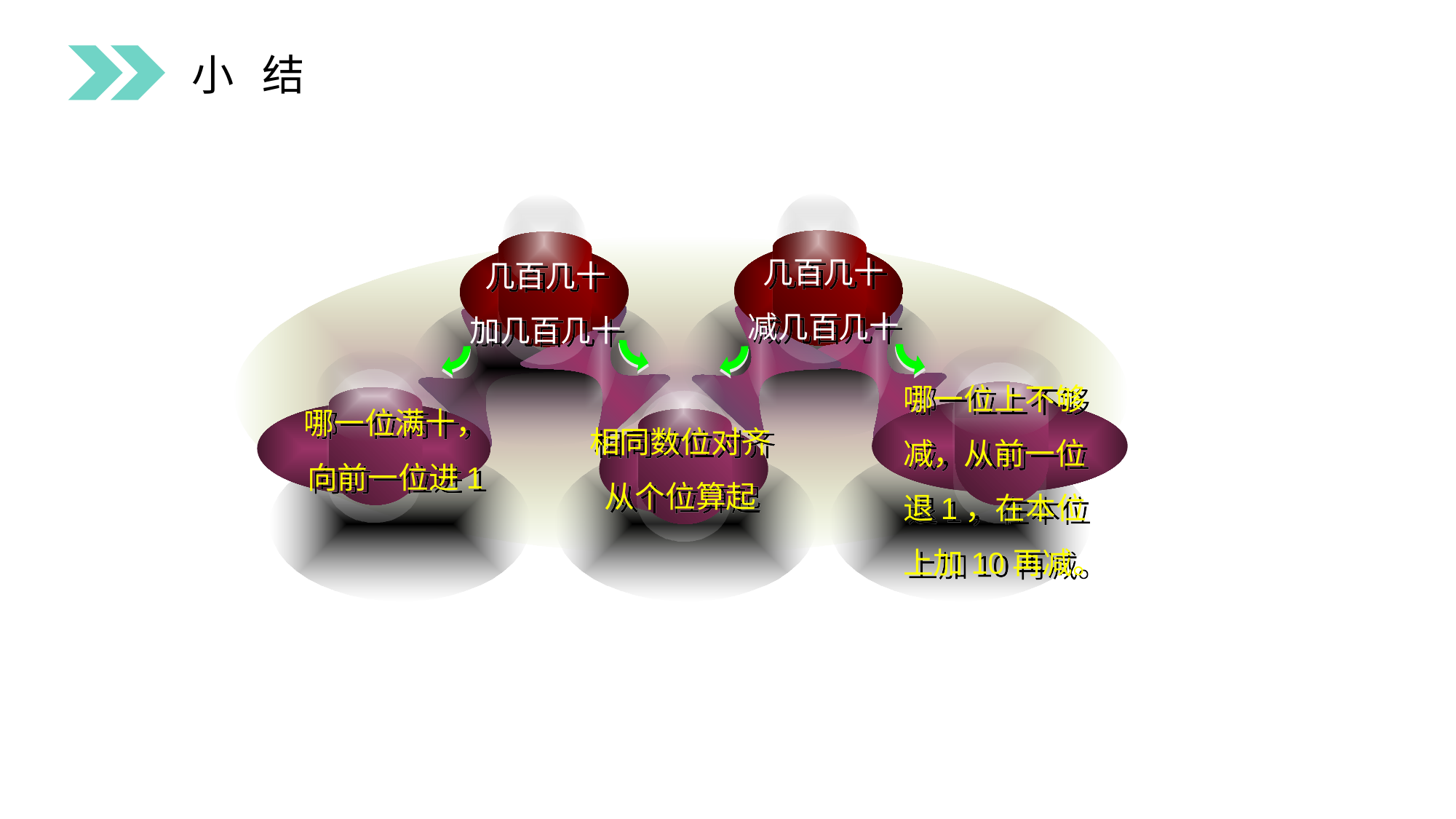

小   结

几百几十
减几百几十

几百几十
加几百几十

哪一位上不够
减，从前一位
退1，在本位
上加10再减。

哪一位满十，
向前一位进1
相同数位对齐
从个位算起